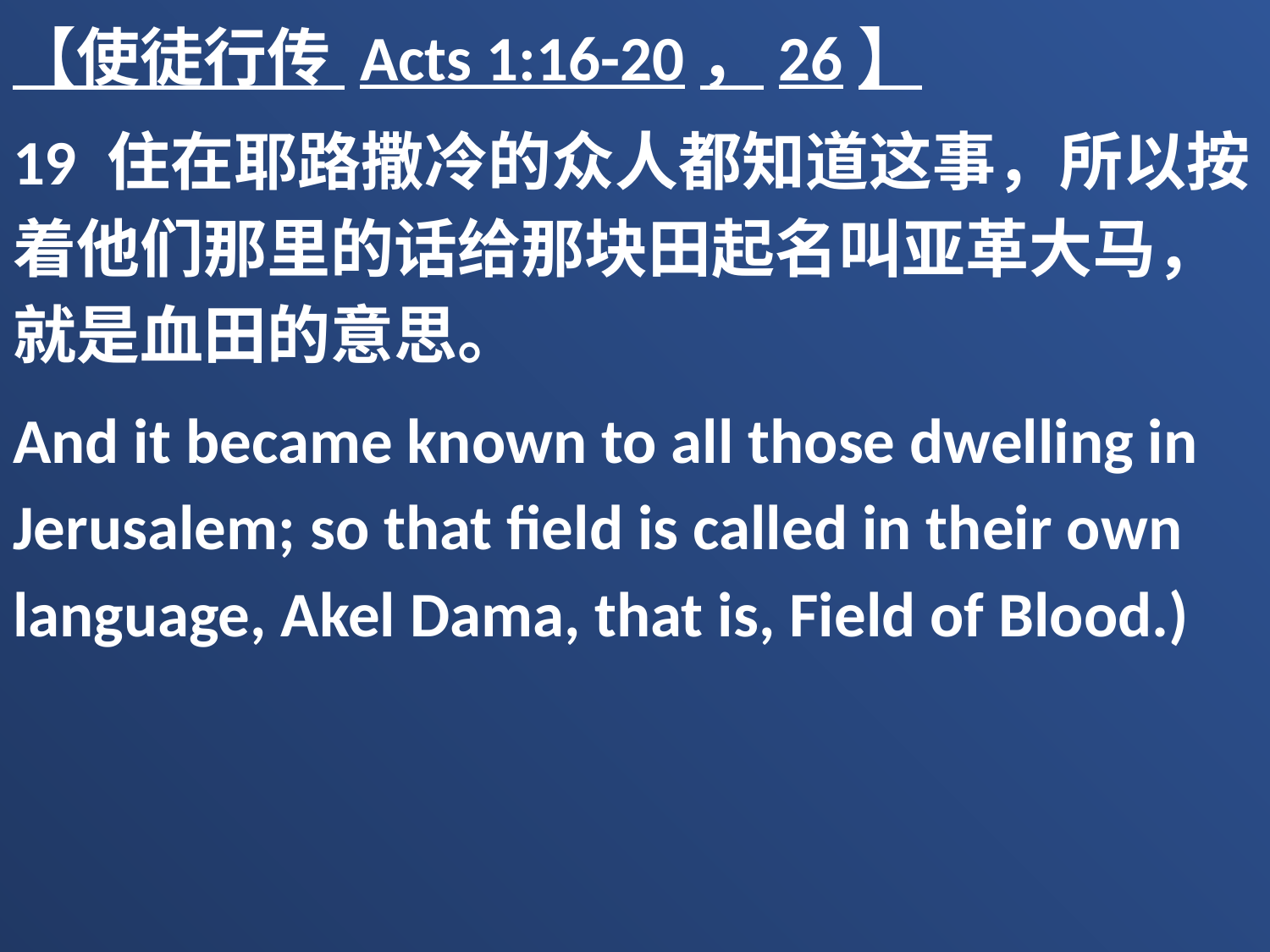

【使徒行传 Acts 1:16-20，26】
19 住在耶路撒冷的众人都知道这事，所以按着他们那里的话给那块田起名叫亚革大马，就是血田的意思。
And it became known to all those dwelling in Jerusalem; so that field is called in their own language, Akel Dama, that is, Field of Blood.)